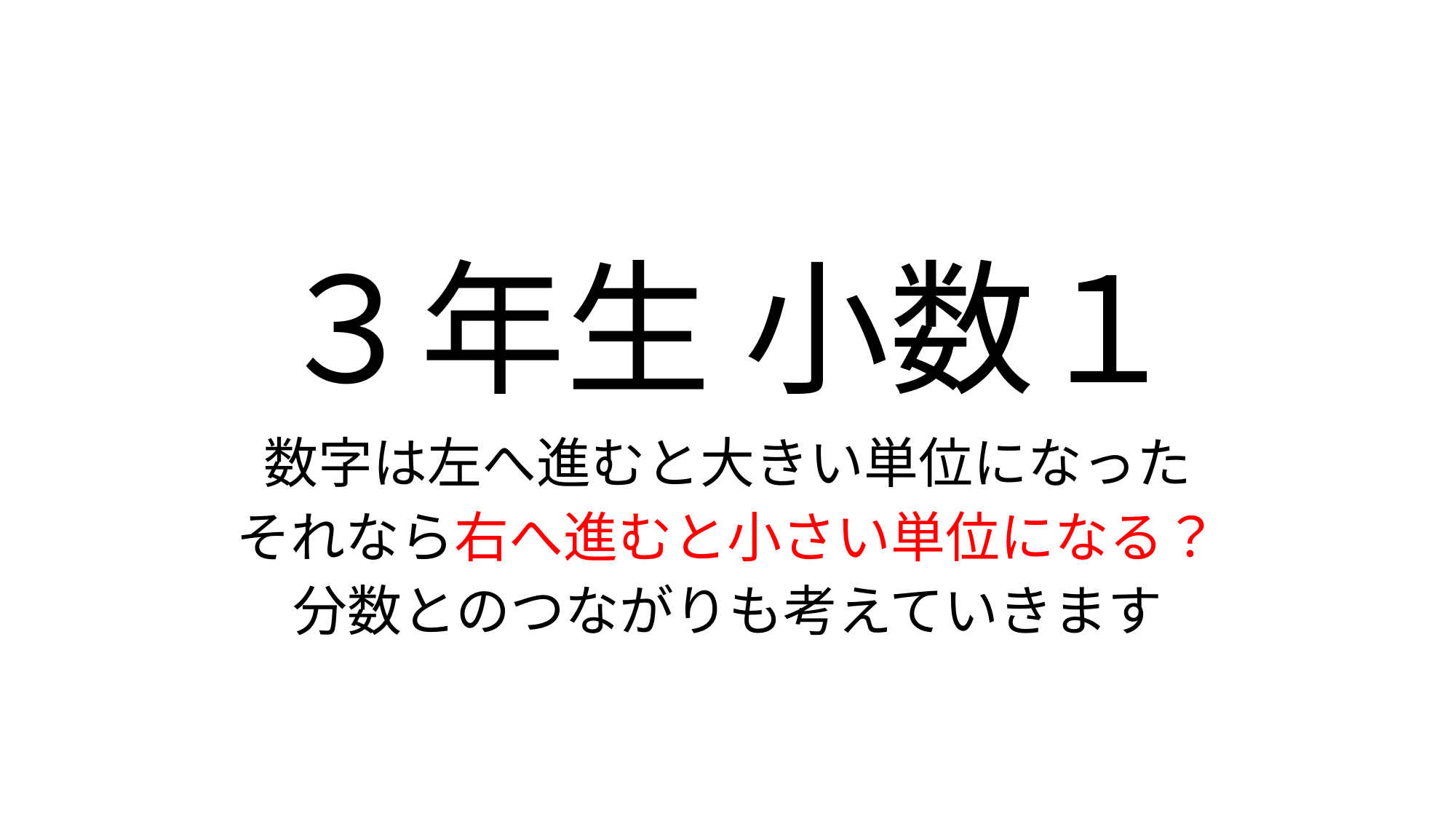

# ３年生 小数１
数字は左へ進むと大きい単位になった
それなら右へ進むと小さい単位になる？
分数とのつながりも考えていきます